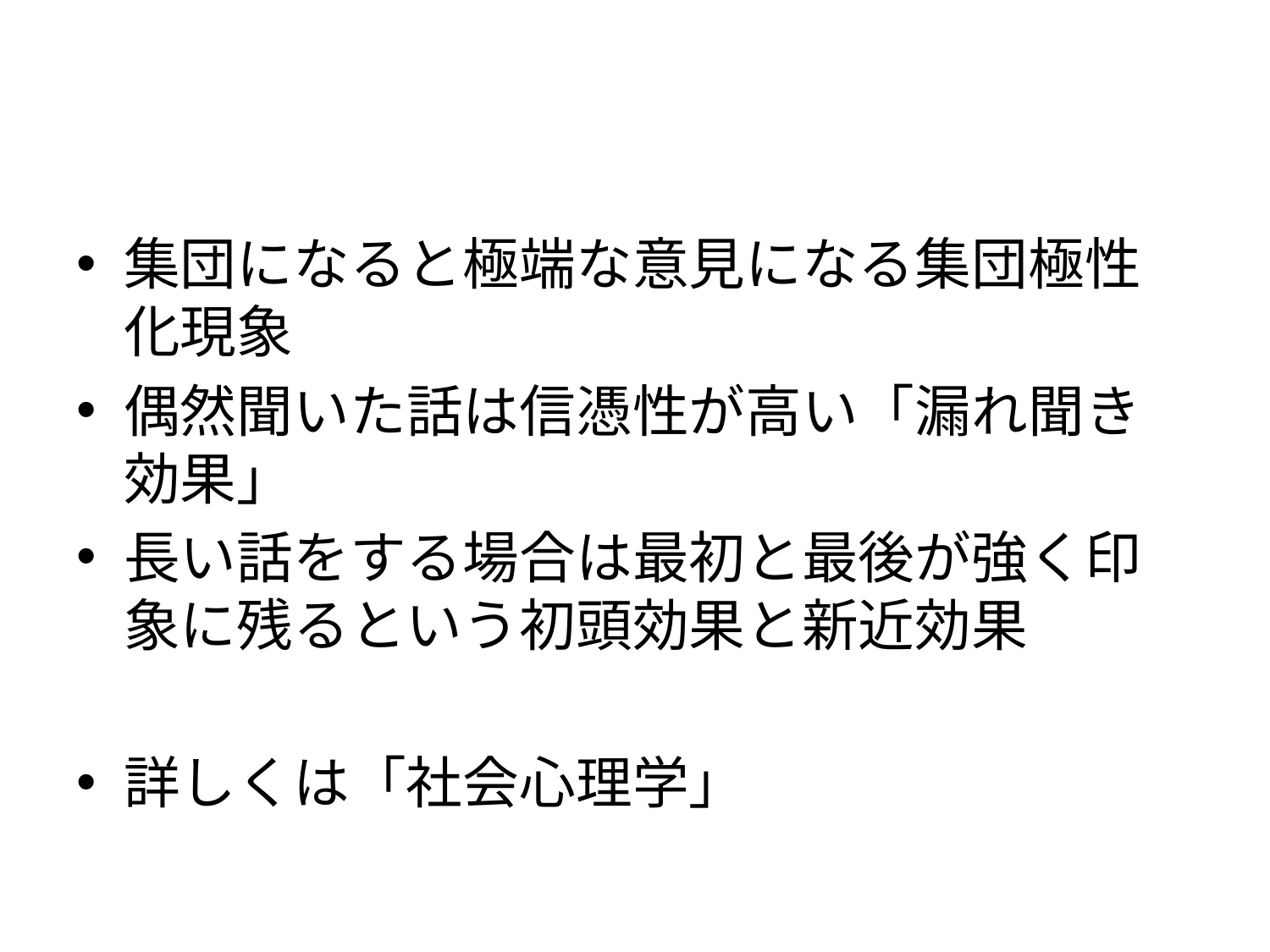

#
集団になると極端な意見になる集団極性化現象
偶然聞いた話は信憑性が高い「漏れ聞き効果」
長い話をする場合は最初と最後が強く印象に残るという初頭効果と新近効果

詳しくは「社会心理学」